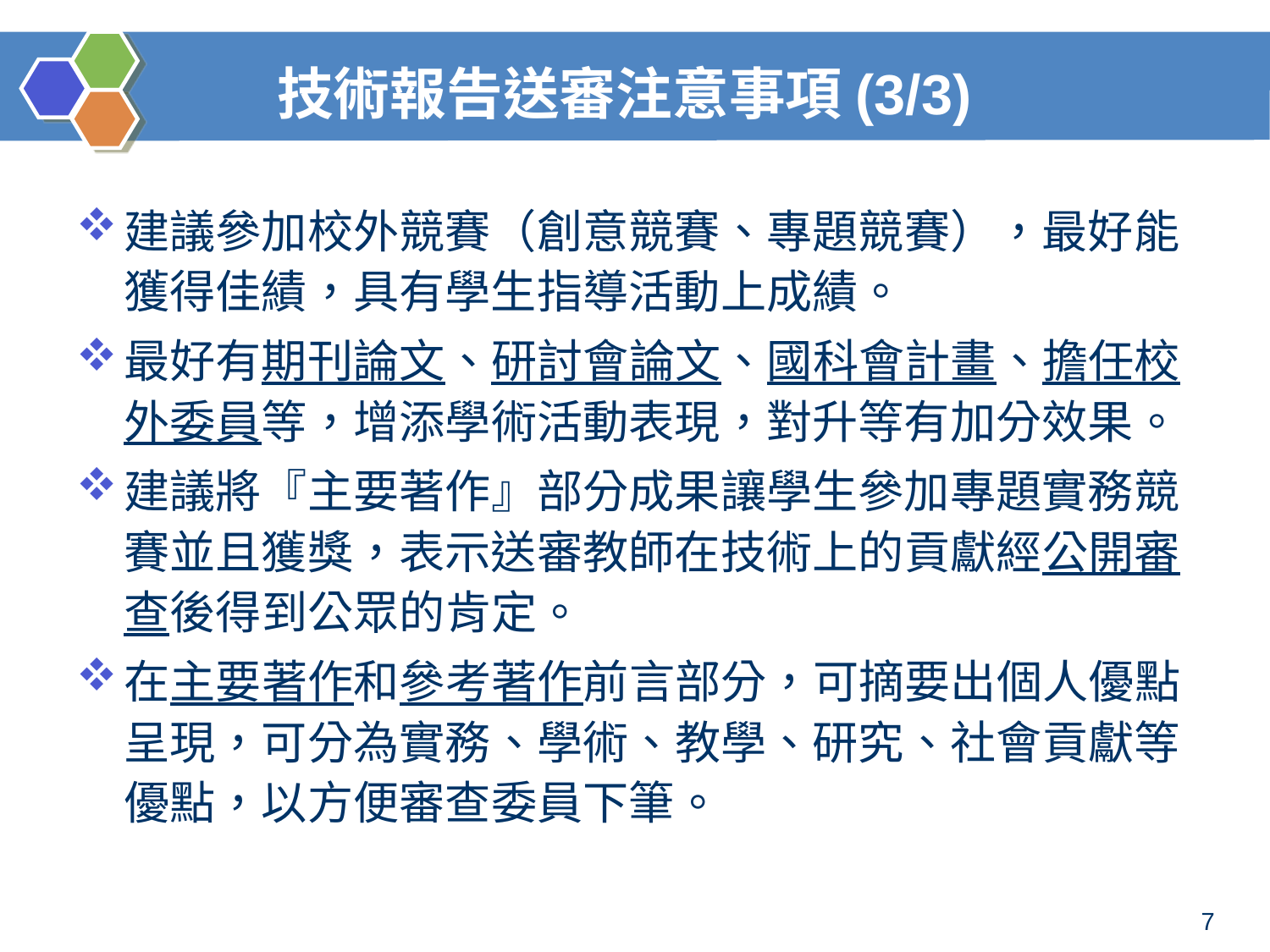

# 技術報告送審注意事項(3/3)
建議參加校外競賽（創意競賽、專題競賽），最好能獲得佳績，具有學生指導活動上成績。
最好有期刊論文、研討會論文、國科會計畫、擔任校外委員等，增添學術活動表現，對升等有加分效果。
建議將『主要著作』部分成果讓學生參加專題實務競賽並且獲獎，表示送審教師在技術上的貢獻經公開審查後得到公眾的肯定。
在主要著作和參考著作前言部分，可摘要出個人優點呈現，可分為實務、學術、教學、研究、社會貢獻等優點，以方便審查委員下筆。
7